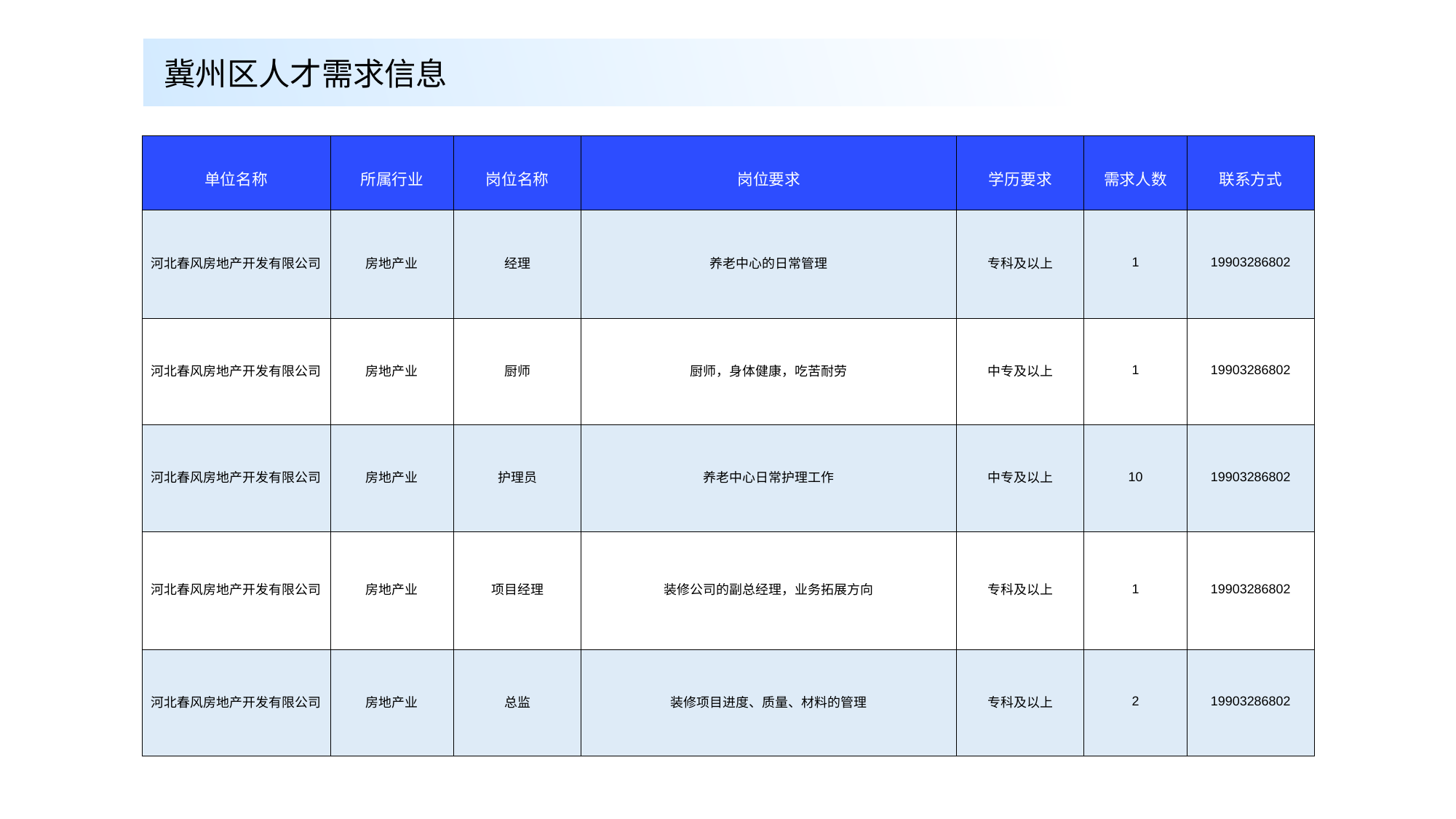

冀州区人才需求信息
| 单位名称 | 所属行业 | 岗位名称 | 岗位要求 | 学历要求 | 需求人数 | 联系方式 |
| --- | --- | --- | --- | --- | --- | --- |
| 河北春风房地产开发有限公司 | 房地产业 | 经理 | 养老中心的日常管理 | 专科及以上 | 1 | 19903286802 |
| 河北春风房地产开发有限公司 | 房地产业 | 厨师 | 厨师，身体健康，吃苦耐劳 | 中专及以上 | 1 | 19903286802 |
| 河北春风房地产开发有限公司 | 房地产业 | 护理员 | 养老中心日常护理工作 | 中专及以上 | 10 | 19903286802 |
| 河北春风房地产开发有限公司 | 房地产业 | 项目经理 | 装修公司的副总经理，业务拓展方向 | 专科及以上 | 1 | 19903286802 |
| 河北春风房地产开发有限公司 | 房地产业 | 总监 | 装修项目进度、质量、材料的管理 | 专科及以上 | 2 | 19903286802 |
13